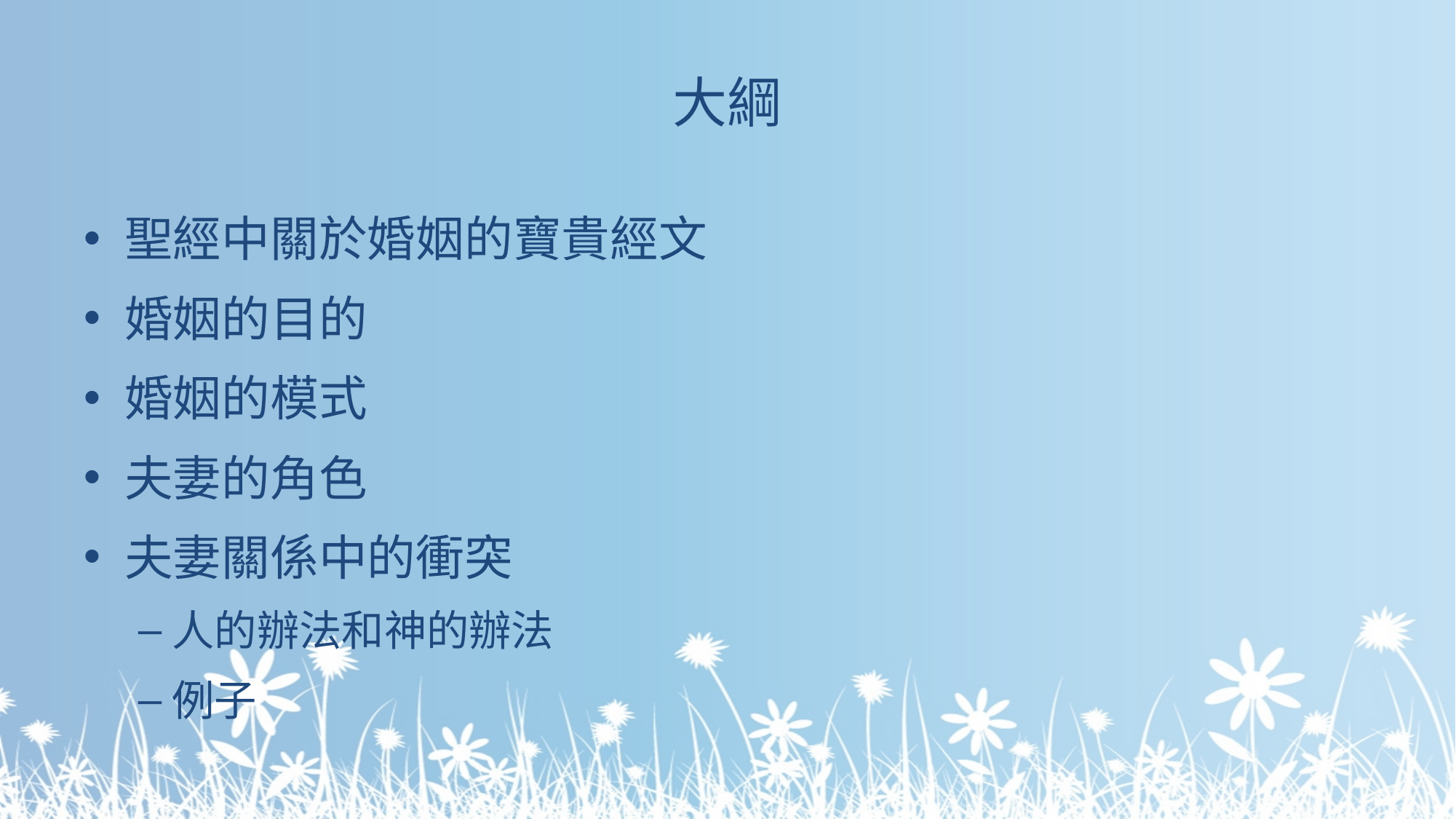

# 大綱
聖經中關於婚姻的寶貴經文
婚姻的目的
婚姻的模式
夫妻的角色
夫妻關係中的衝突
人的辦法和神的辦法
例子